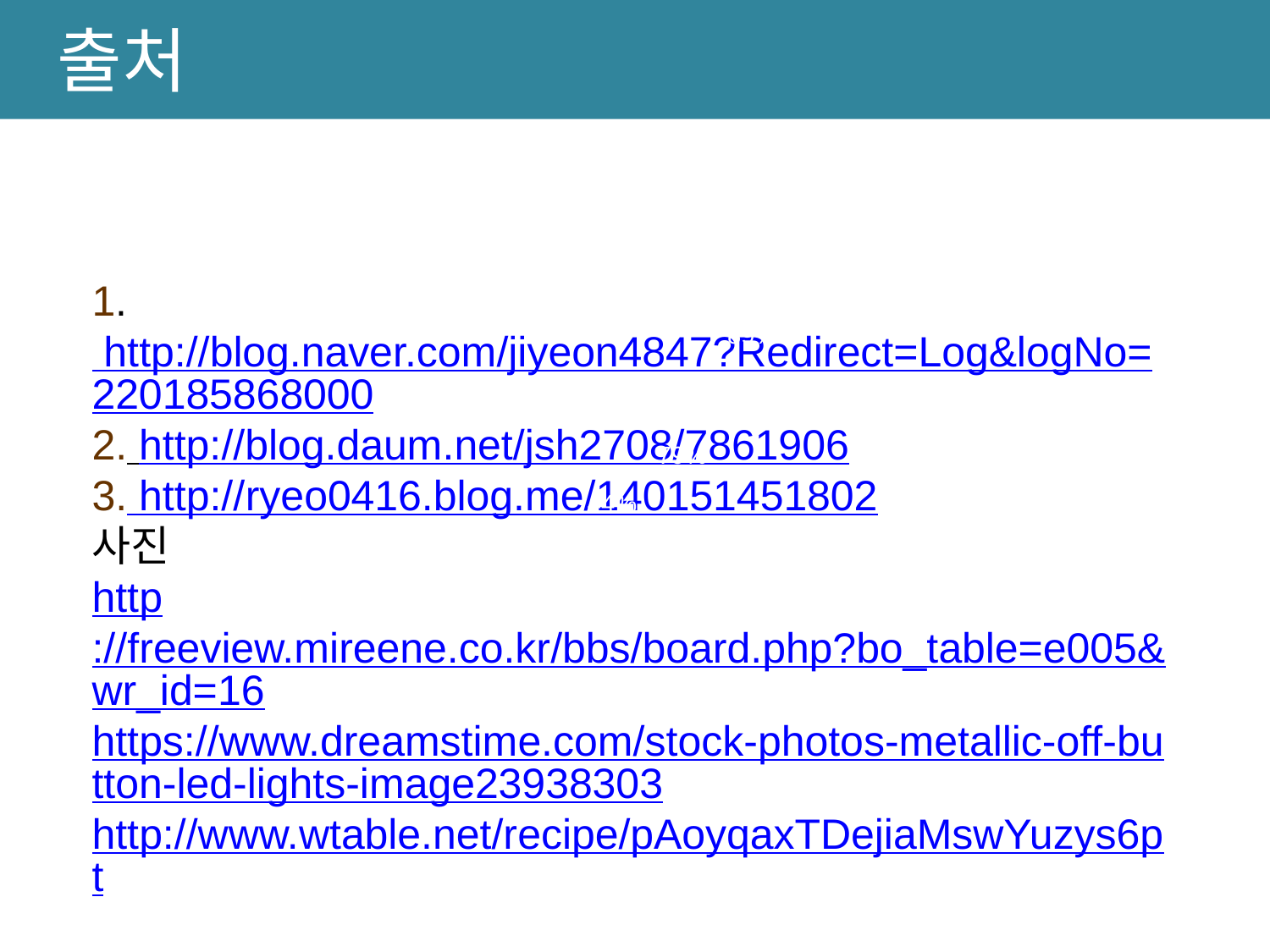

출처
1. http://blog.naver.com/jiyeon4847?Redirect=Log&logNo=220185868000
2. http://blog.daum.net/jsh2708/7861906
3. http://ryeo0416.blog.me/140151451802
사진
http://freeview.mireene.co.kr/bbs/board.php?bo_table=e005&wr_id=16
https://www.dreamstime.com/stock-photos-metallic-off-button-led-lights-image23938303
http://www.wtable.net/recipe/pAoyqaxTDejiaMswYuzys6pt

4. 상담학개론 책 참고
89%
44%
79%
44%
44%
56%